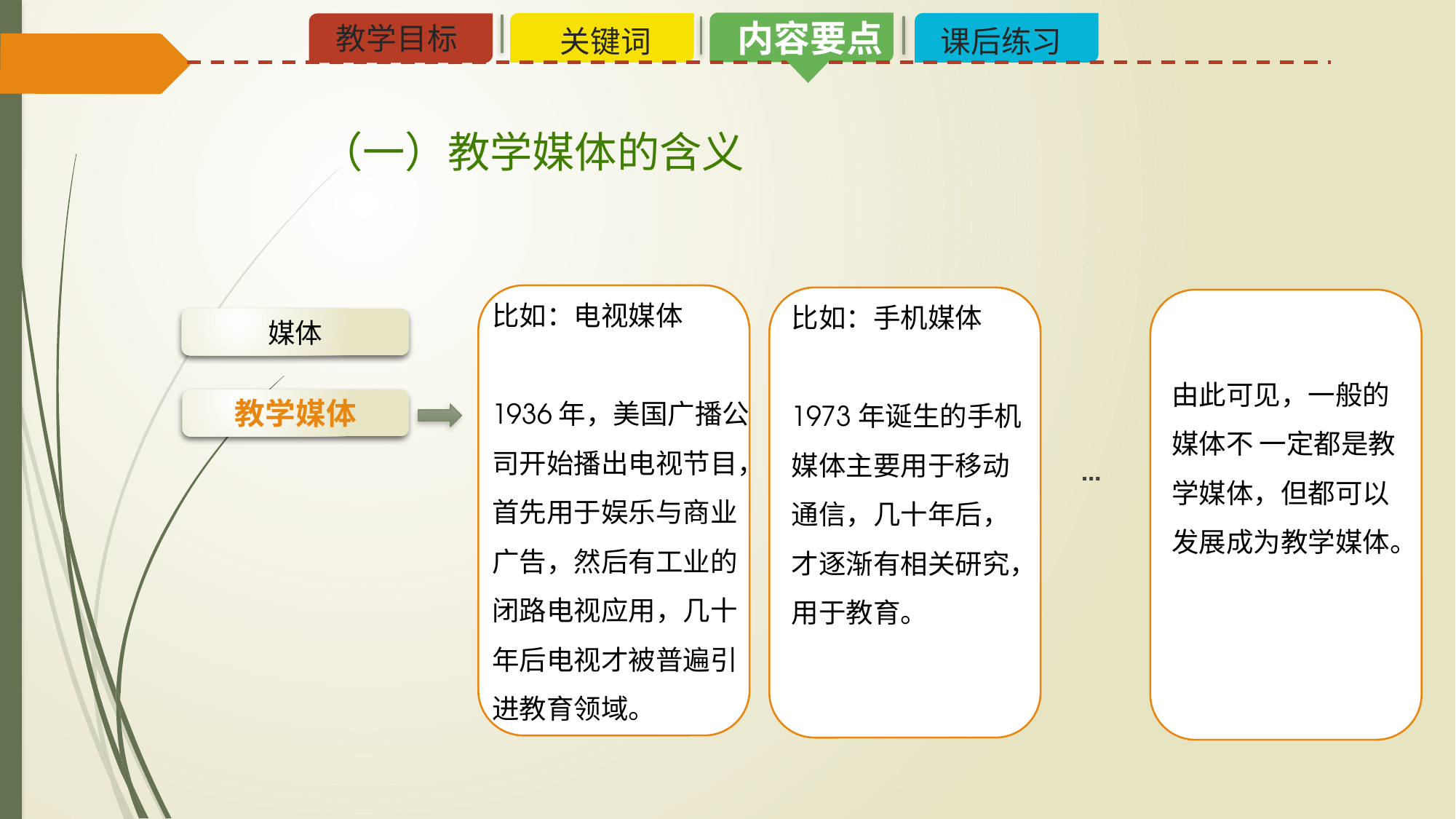

# （一）教学媒体的含义

                                                                         …
比如：电视媒体

1936年，美国广播公司开始播出电视节目，首先用于娱乐与商业广告，然后有工业的闭路电视应用，几十年后电视才被普遍引进教育领域。
比如：手机媒体

1973年诞生的手机媒体主要用于移动通信，几十年后，才逐渐有相关研究，用于教育。

媒体
由此可见，一般的媒体不 一定都是教学媒体，但都可以发展成为教学媒体。
教学媒体